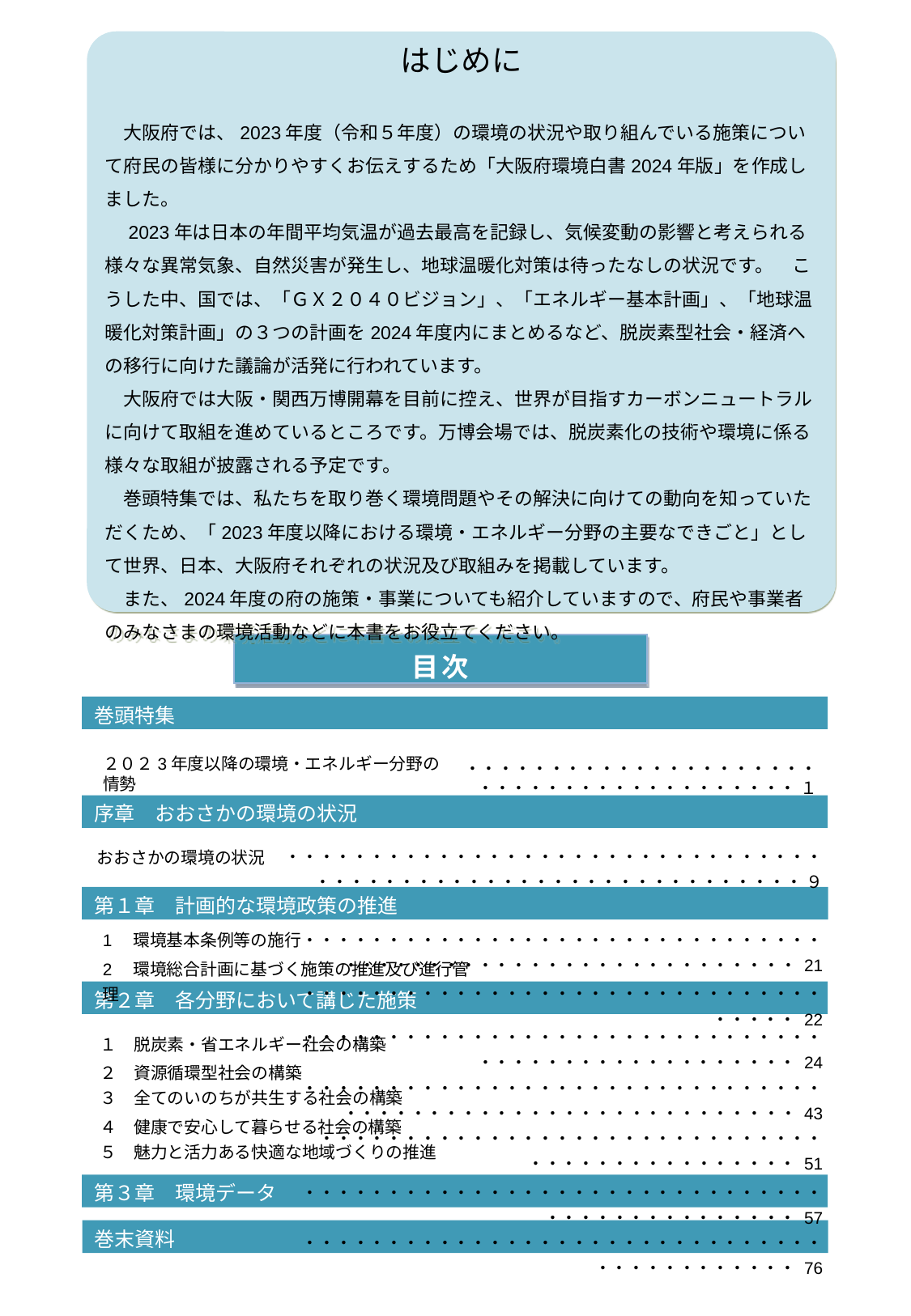

はじめに

　大阪府では、2023年度（令和５年度）の環境の状況や取り組んでいる施策について府民の皆様に分かりやすくお伝えするため「大阪府環境白書2024年版」を作成しました。
　2023年は日本の年間平均気温が過去最高を記録し、気候変動の影響と考えられる様々な異常気象、自然災害が発生し、地球温暖化対策は待ったなしの状況です。　こうした中、国では、「ＧＸ２０４０ビジョン」、「エネルギー基本計画」、「地球温暖化対策計画」の３つの計画を2024年度内にまとめるなど、脱炭素型社会・経済への移行に向けた議論が活発に行われています。
　大阪府では大阪・関西万博開幕を目前に控え、世界が目指すカーボンニュートラルに向けて取組を進めているところです。万博会場では、脱炭素化の技術や環境に係る様々な取組が披露される予定です。
　巻頭特集では、私たちを取り巻く環境問題やその解決に向けての動向を知っていただくため、「2023年度以降における環境・エネルギー分野の主要なできごと」として世界、日本、大阪府それぞれの状況及び取組みを掲載しています。
　また、2024年度の府の施策・事業についても紹介していますので、府民や事業者のみなさまの環境活動などに本書をお役立てください。
目次
巻頭特集
２０２3年度以降の環境・エネルギー分野の情勢
・・・・・・・・・・・・・・・・・・・・・・・・・・・・・・・・・・・・・・・・ １

序章　おおさかの環境の状況
・・・・・・・・・・・・・・・・・・・・・・・・・・・・・・・・・・・・・・・・・・・・・・・・・・・・・・・・・・・・・ ９
おおさかの環境の状況
第１章　計画的な環境政策の推進
・・・・・・・・・・・・・・・・・・・・・・・・・・・・・・・・・・・・・・・・・・・・・・・・・・・・・・・・・・ 21
・・・・・・・・・・・・・・・・・・・・・・・・・・・・・・・・・・・・ 22
1　環境基本条例等の施行
2　環境総合計画に基づく施策の推進及び進行管理
第２章　各分野において講じた施策
１　脱炭素・省エネルギー社会の構築
２　資源循環型社会の構築
３　全てのいのちが共生する社会の構築
４　健康で安心して暮らせる社会の構築
５　魅力と活力ある快適な地域づくりの推進
第３章　環境データ
巻末資料
・・・・・・・・・・・・・・・・・・・・・・・・・・・・・・・・・・・・・・・・・・・・・・・・・・ 24
・・・・・・・・・・・・・・・・・・・・・・・・・・・・・・・・・・・・・・・・・・・・・・・・・・・・・・・・・・ 43
　・・・・・・・・・・・・・・・・・・・・・・・・・・・・・・・・・・・・・・・・・・・・・・ 51
・・・・・・・・・・・・・・・・・・・・・・・・・・・・・・・・・・・・・・・・・・・・・・ 57
・・・・・・・・・・・・・・・・・・・・・・・・・・・・・・・・・・・・・・・・・・・ 76